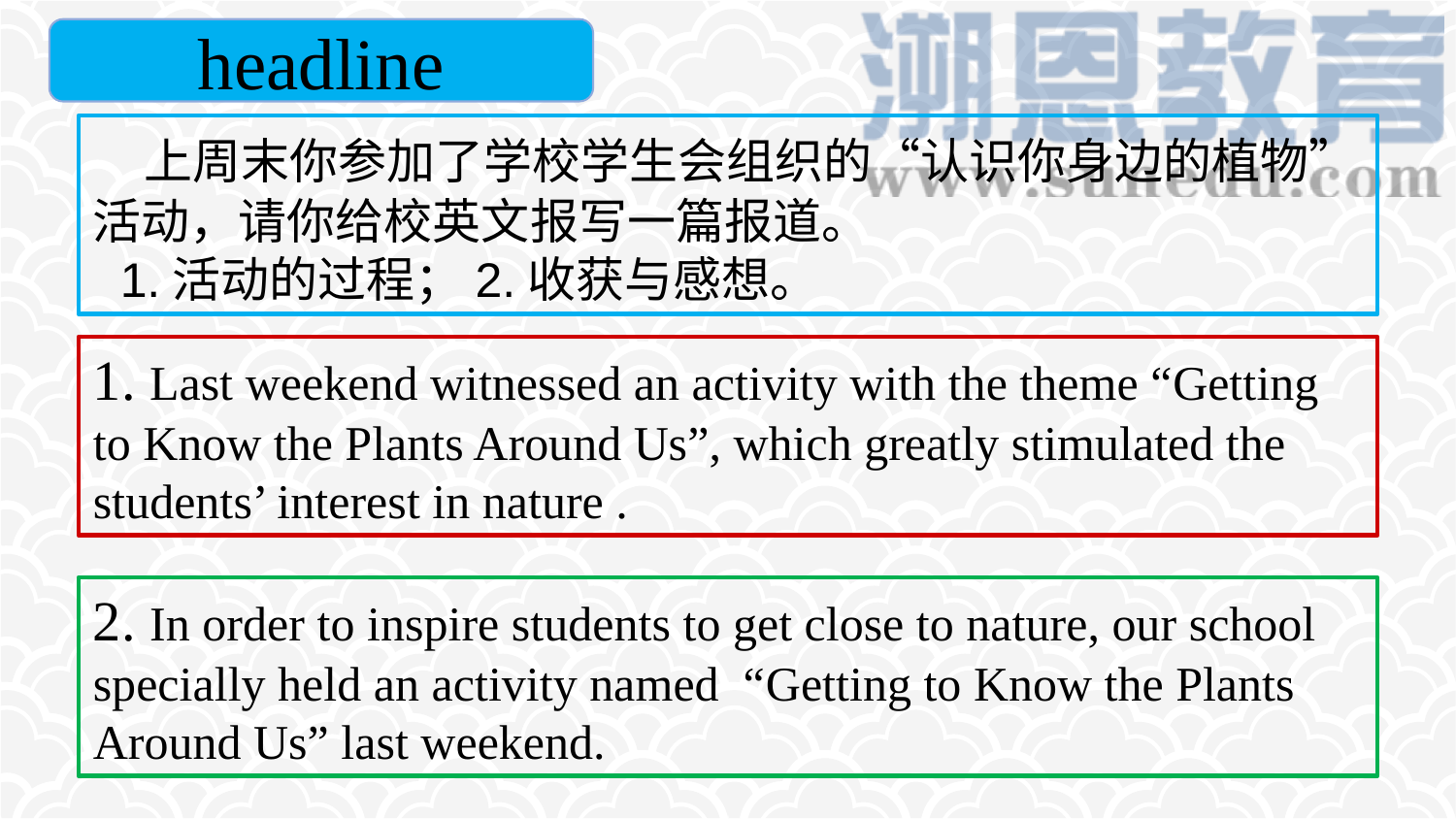

headline
   上周末你参加了学校学生会组织的“认识你身边的植物”活动，请你给校英文报写一篇报道。
  1.活动的过程；2.收获与感想。
1. Last weekend witnessed an activity with the theme “Getting to Know the Plants Around Us”, which greatly stimulated the students’ interest in nature .
2. In order to inspire students to get close to nature, our school specially held an activity named  “Getting to Know the Plants Around Us” last weekend.